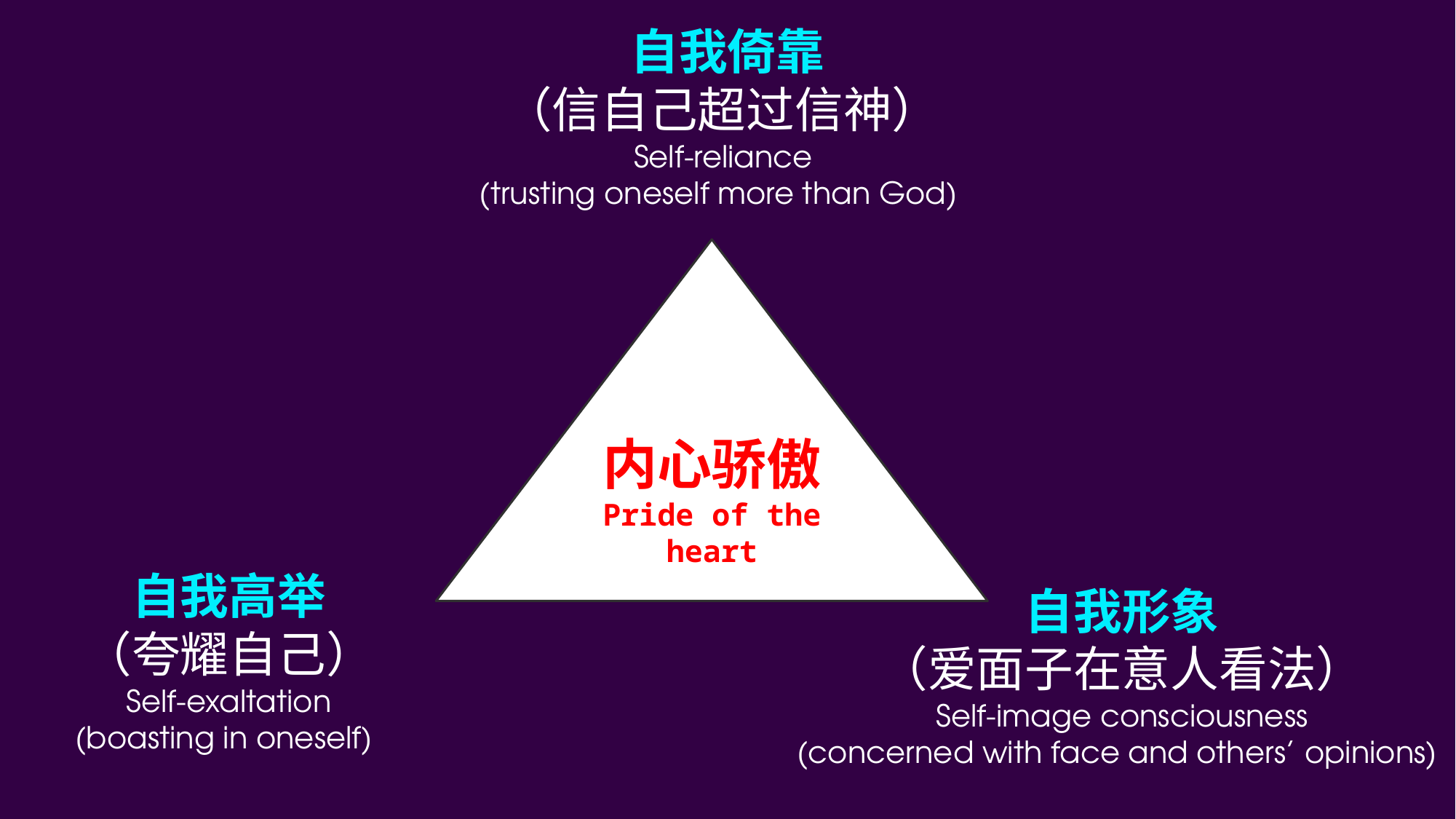

自我倚靠
（信自己超过信神）
Self-reliance
(trusting oneself more than God)

内心骄傲
Pride of the heart

自我高举
（夸耀自己）
Self-exaltation
 (boasting in oneself)
自我形象
（爱面子在意人看法）
Self-image consciousness
 (concerned with face and others’ opinions)